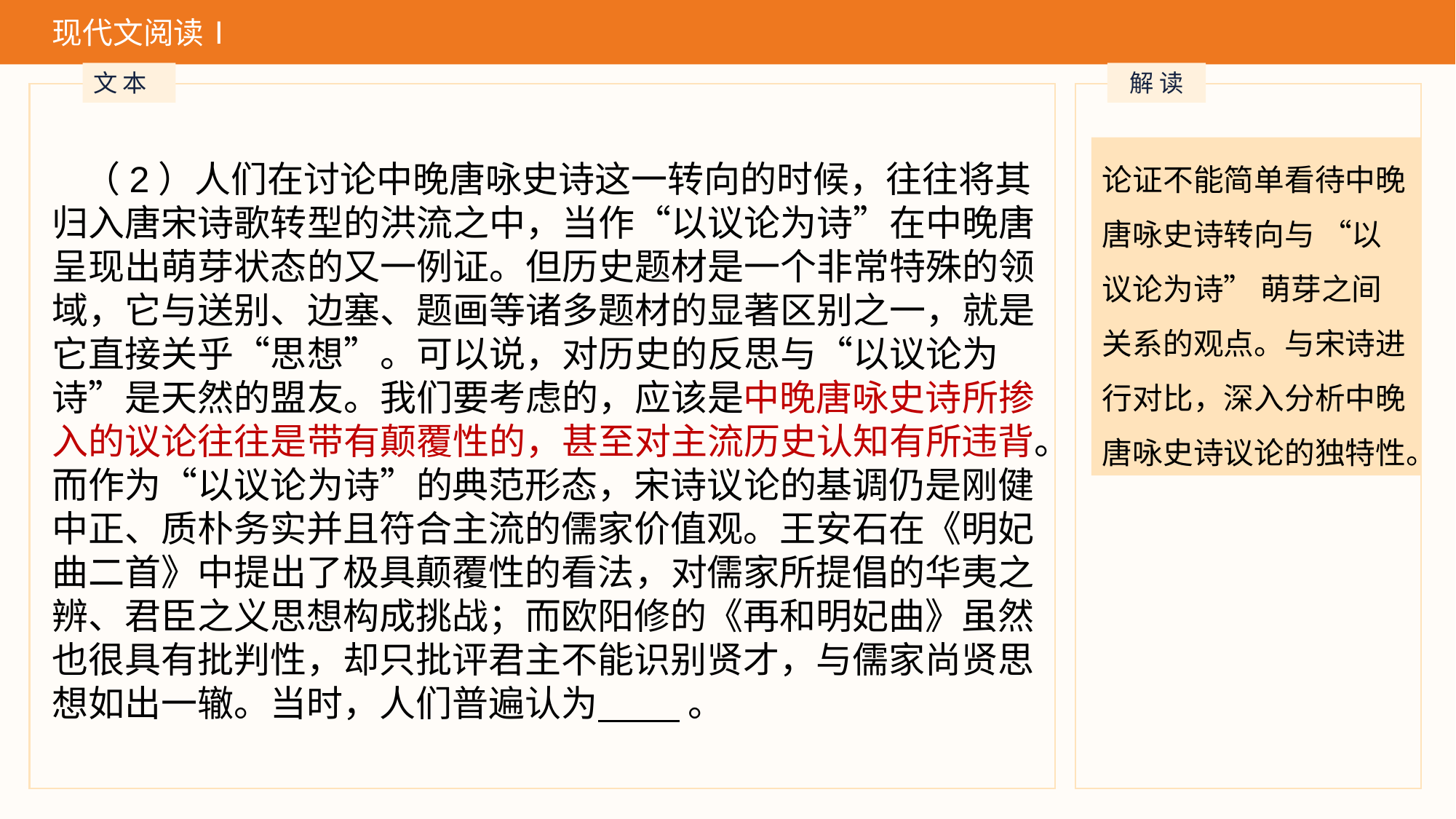

现代文阅读Ⅰ
文 本
解 读

论证不能简单看待中晚唐咏史诗转向与 “以议论为诗” 萌芽之间关系的观点。与宋诗进行对比，深入分析中晚唐咏史诗议论的独特性。
（2）人们在讨论中晚唐咏史诗这一转向的时候，往往将其归入唐宋诗歌转型的洪流之中，当作“以议论为诗”在中晚唐呈现出萌芽状态的又一例证。但历史题材是一个非常特殊的领域，它与送别、边塞、题画等诸多题材的显著区别之一，就是它直接关乎“思想”。可以说，对历史的反思与“以议论为诗”是天然的盟友。我们要考虑的，应该是中晚唐咏史诗所掺入的议论往往是带有颠覆性的，甚至对主流历史认知有所违背。而作为“以议论为诗”的典范形态，宋诗议论的基调仍是刚健中正、质朴务实并且符合主流的儒家价值观。王安石在《明妃曲二首》中提出了极具颠覆性的看法，对儒家所提倡的华夷之辨、君臣之义思想构成挑战；而欧阳修的《再和明妃曲》虽然也很具有批判性，却只批评君主不能识别贤才，与儒家尚贤思想如出一辙。当时，人们普遍认为           。